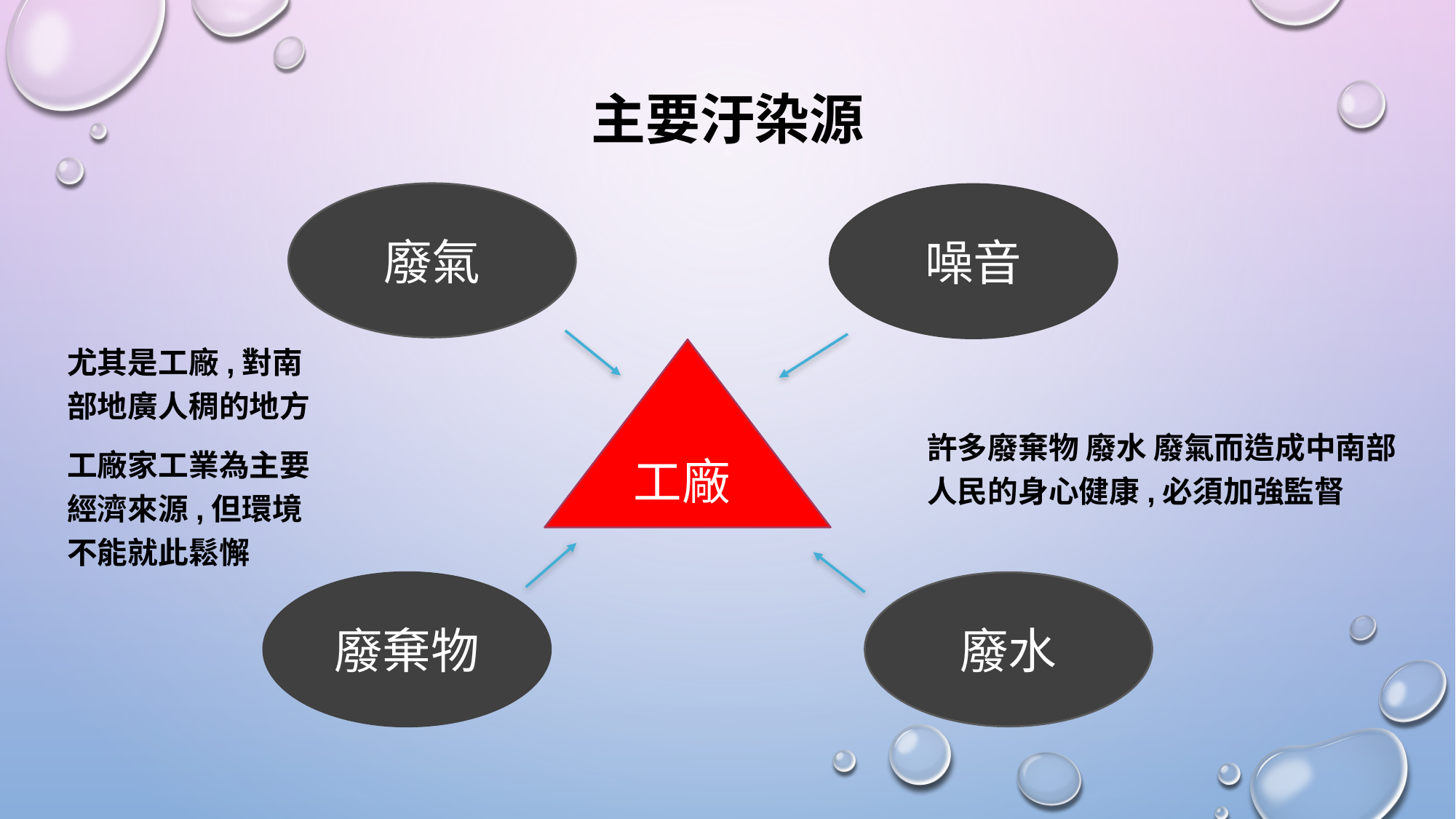

# 主要汙染源
廢氣
噪音
尤其是工廠,對南部地廣人稠的地方
工廠家工業為主要經濟來源,但環境不能就此鬆懈
工廠
許多廢棄物 廢水 廢氣而造成中南部人民的身心健康,必須加強監督
廢棄物
廢水